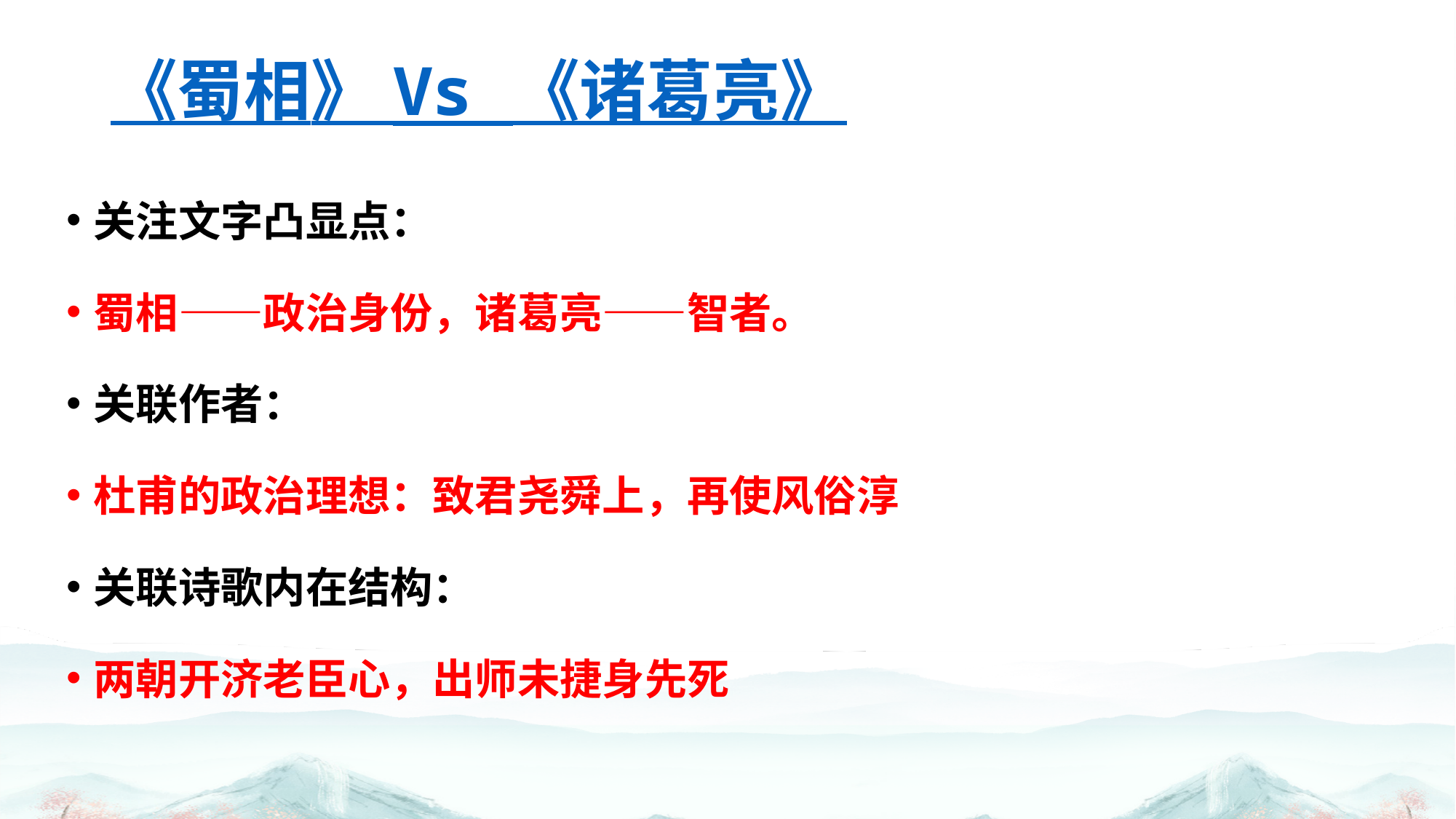

# 《蜀相》 Vs 《诸葛亮》
关注文字凸显点：
蜀相——政治身份，诸葛亮——智者。
关联作者：
杜甫的政治理想：致君尧舜上，再使风俗淳
关联诗歌内在结构：
两朝开济老臣心，出师未捷身先死